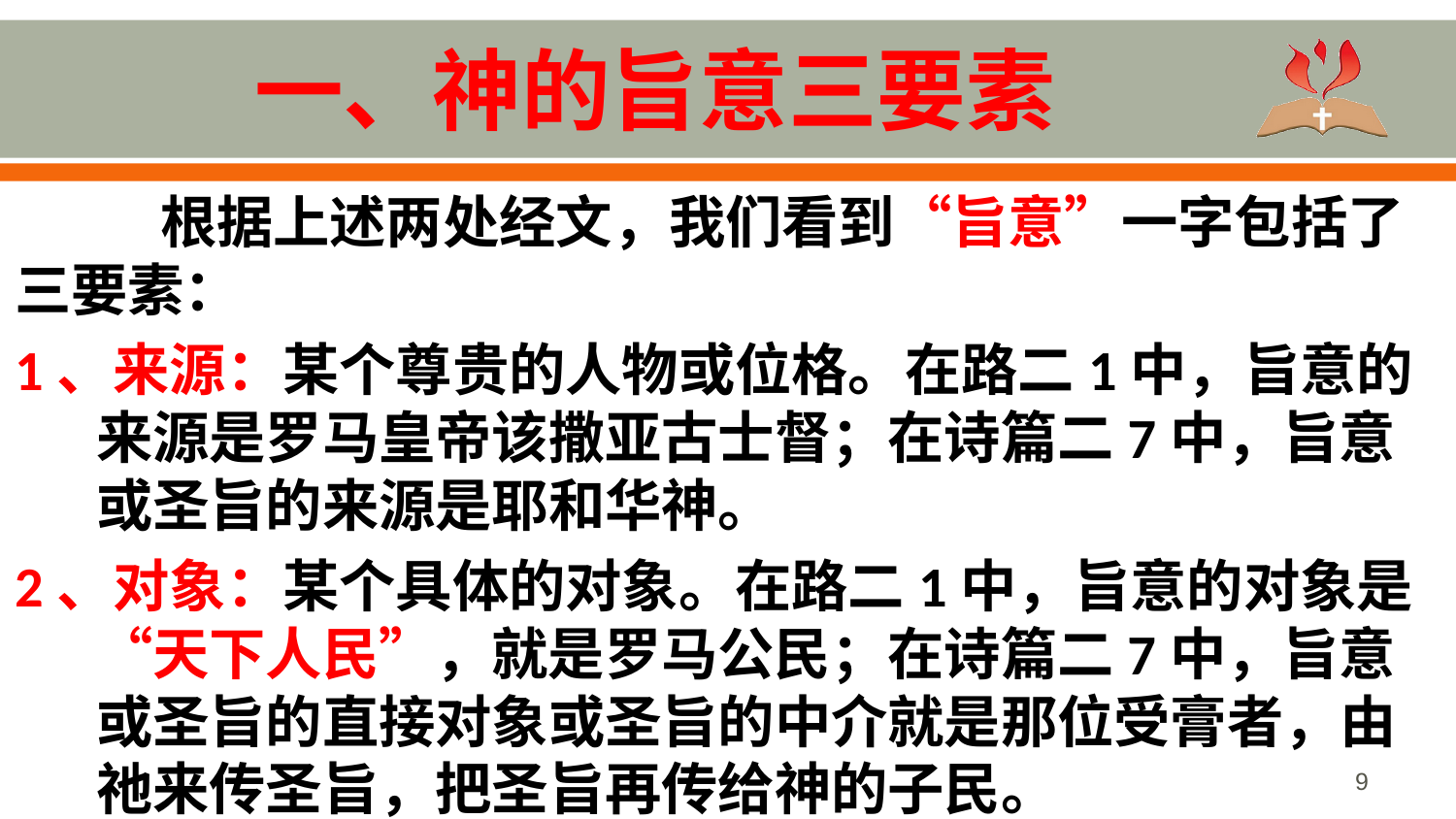

# 一、神的旨意三要素
	根据上述两处经文，我们看到“旨意”一字包括了三要素：
1、来源：某个尊贵的人物或位格。在路二1中，旨意的来源是罗马皇帝该撒亚古士督；在诗篇二7中，旨意或圣旨的来源是耶和华神。
2、对象：某个具体的对象。在路二1中，旨意的对象是 “天下人民”，就是罗马公民；在诗篇二7中，旨意或圣旨的直接对象或圣旨的中介就是那位受膏者，由祂来传圣旨，把圣旨再传给神的子民。

9